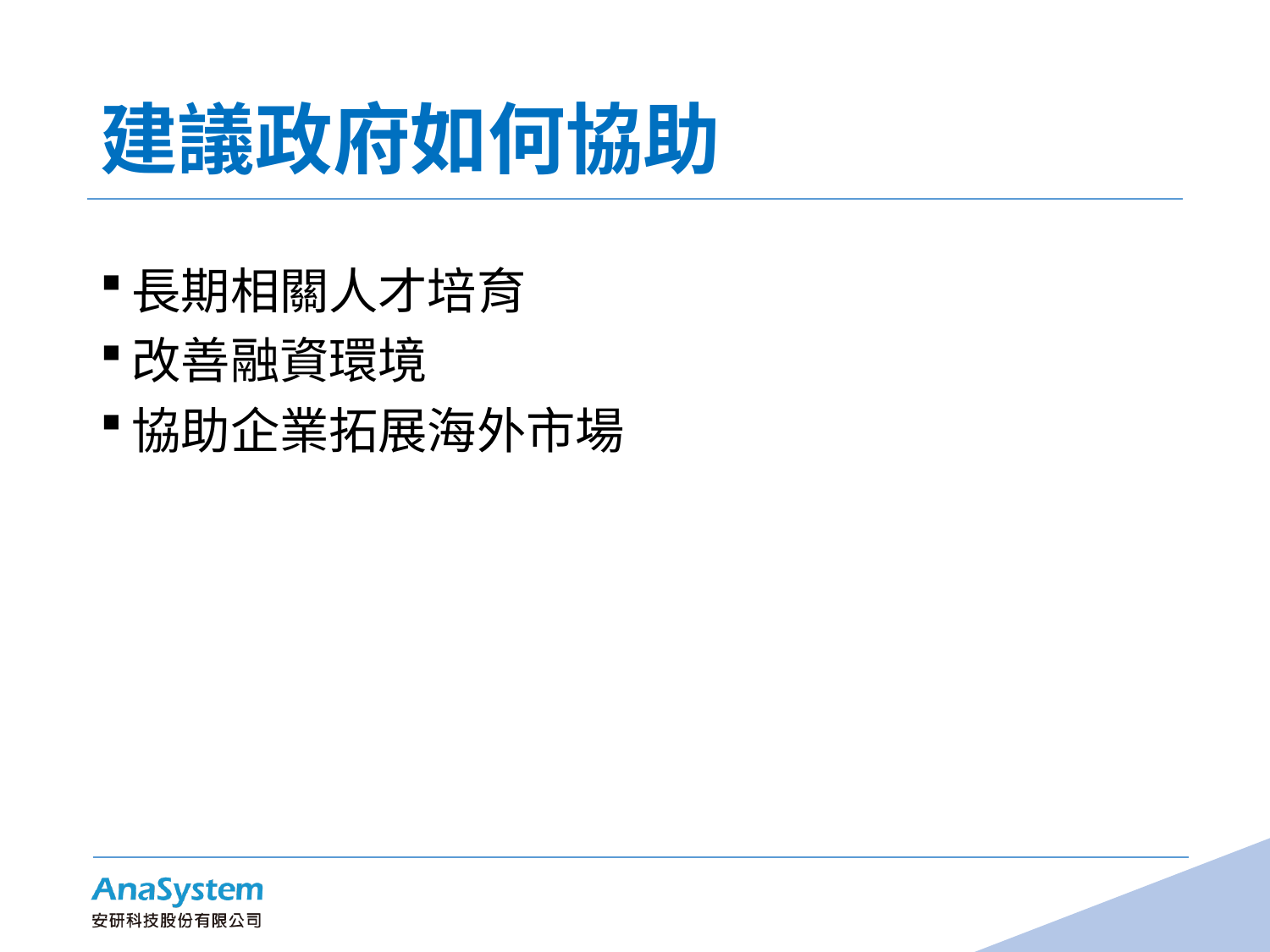

# 建議政府如何協助
長期相關人才培育
改善融資環境
協助企業拓展海外市場

14